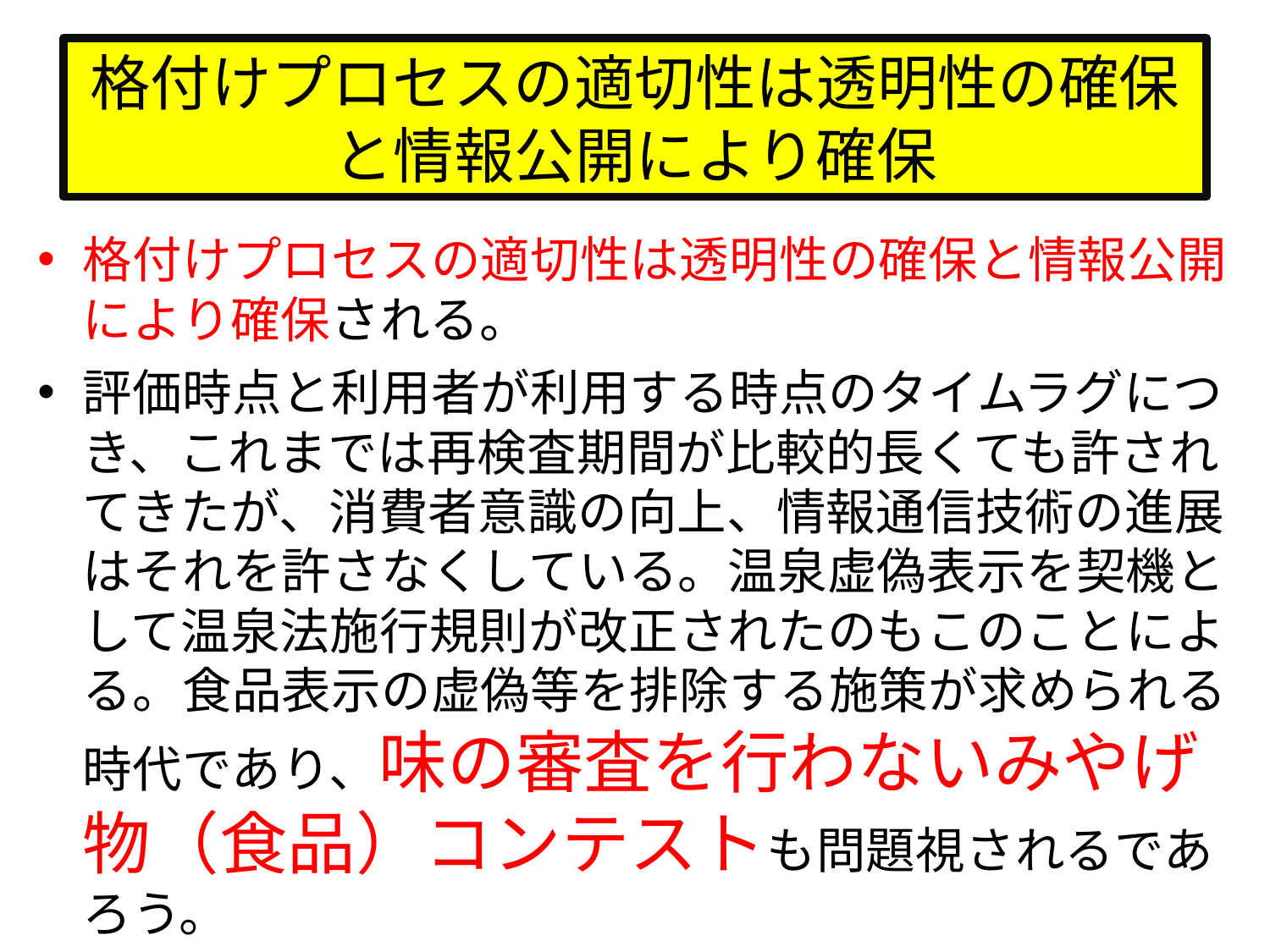

# 格付けプロセスの適切性は透明性の確保と情報公開により確保
格付けプロセスの適切性は透明性の確保と情報公開により確保される。
評価時点と利用者が利用する時点のタイムラグにつき、これまでは再検査期間が比較的長くても許されてきたが、消費者意識の向上、情報通信技術の進展はそれを許さなくしている。温泉虚偽表示を契機として温泉法施行規則が改正されたのもこのことによる。食品表示の虚偽等を排除する施策が求められる時代であり、味の審査を行わないみやげ物（食品）コンテストも問題視されるであろう。